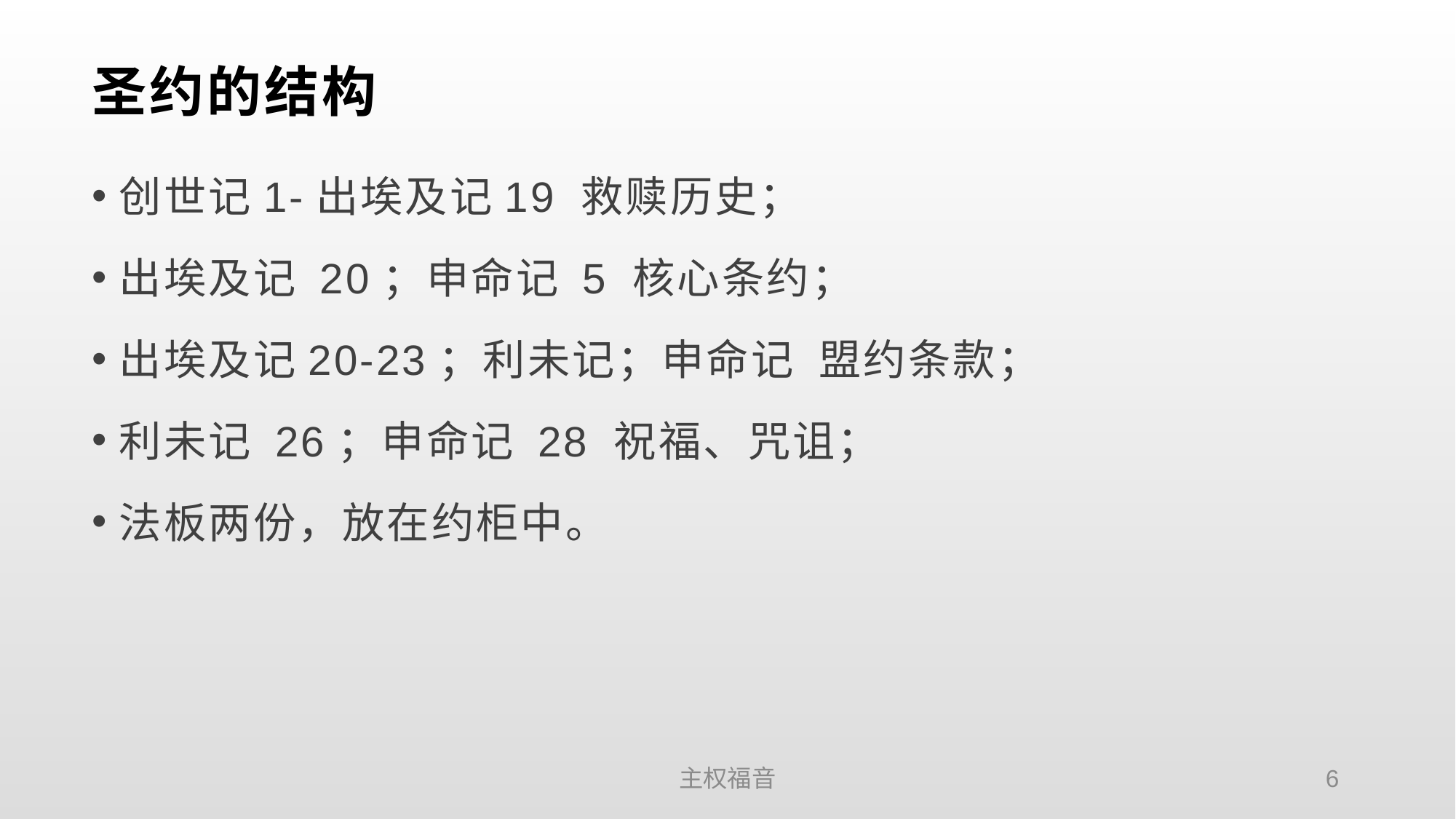

# 圣约的结构
创世记1-出埃及记19 救赎历史；
出埃及记 20；申命记 5 核心条约；
出埃及记20-23；利未记；申命记  盟约条款；
利未记 26；申命记 28 祝福、咒诅；
法板两份，放在约柜中。
主权福音
6